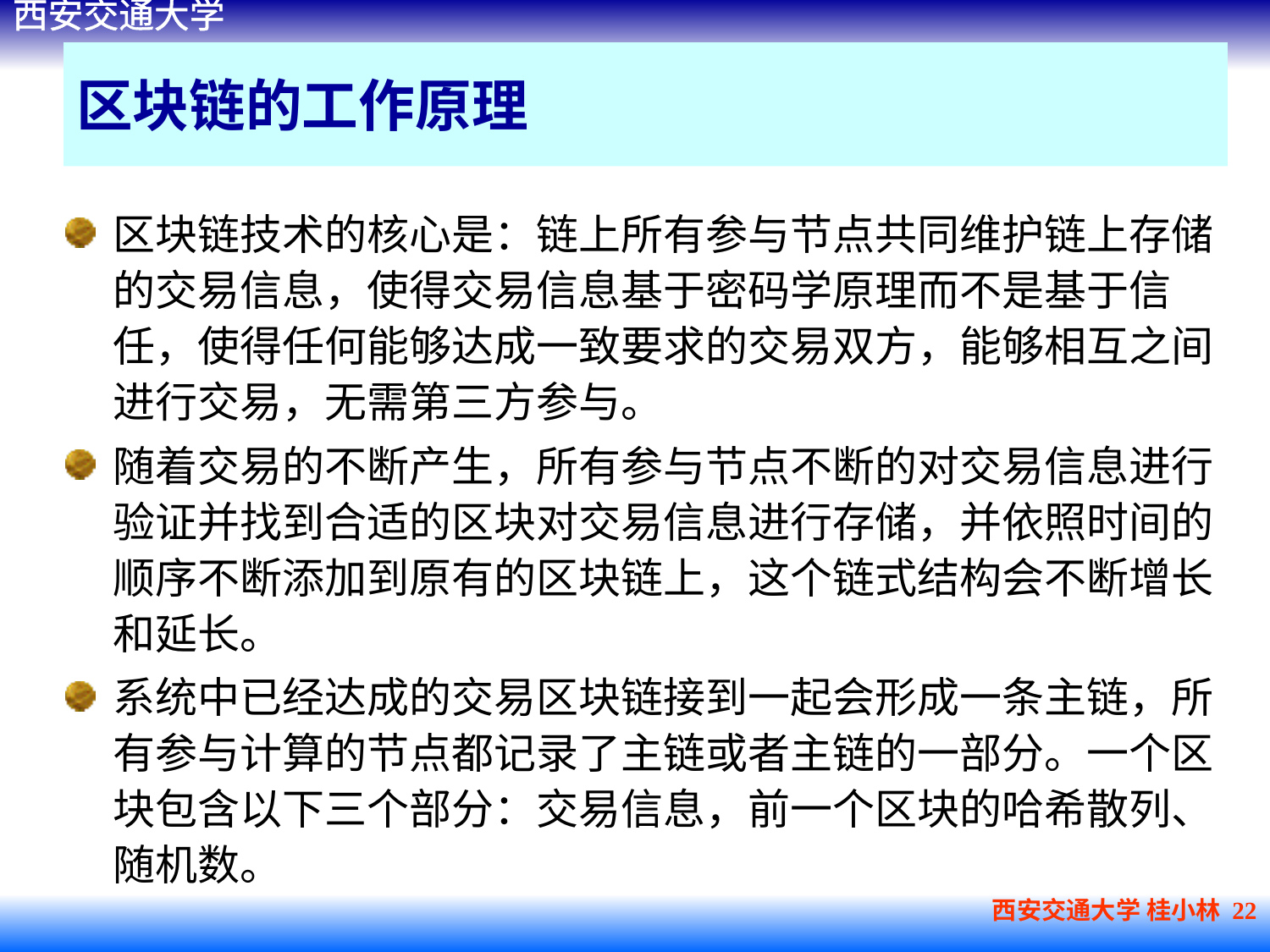

# 区块链的工作原理
区块链技术的核心是：链上所有参与节点共同维护链上存储的交易信息，使得交易信息基于密码学原理而不是基于信任，使得任何能够达成一致要求的交易双方，能够相互之间进行交易，无需第三方参与。
随着交易的不断产生，所有参与节点不断的对交易信息进行验证并找到合适的区块对交易信息进行存储，并依照时间的顺序不断添加到原有的区块链上，这个链式结构会不断增长和延长。
系统中已经达成的交易区块链接到一起会形成一条主链，所有参与计算的节点都记录了主链或者主链的一部分。一个区块包含以下三个部分：交易信息，前一个区块的哈希散列、随机数。

西安交通大学 桂小林 22